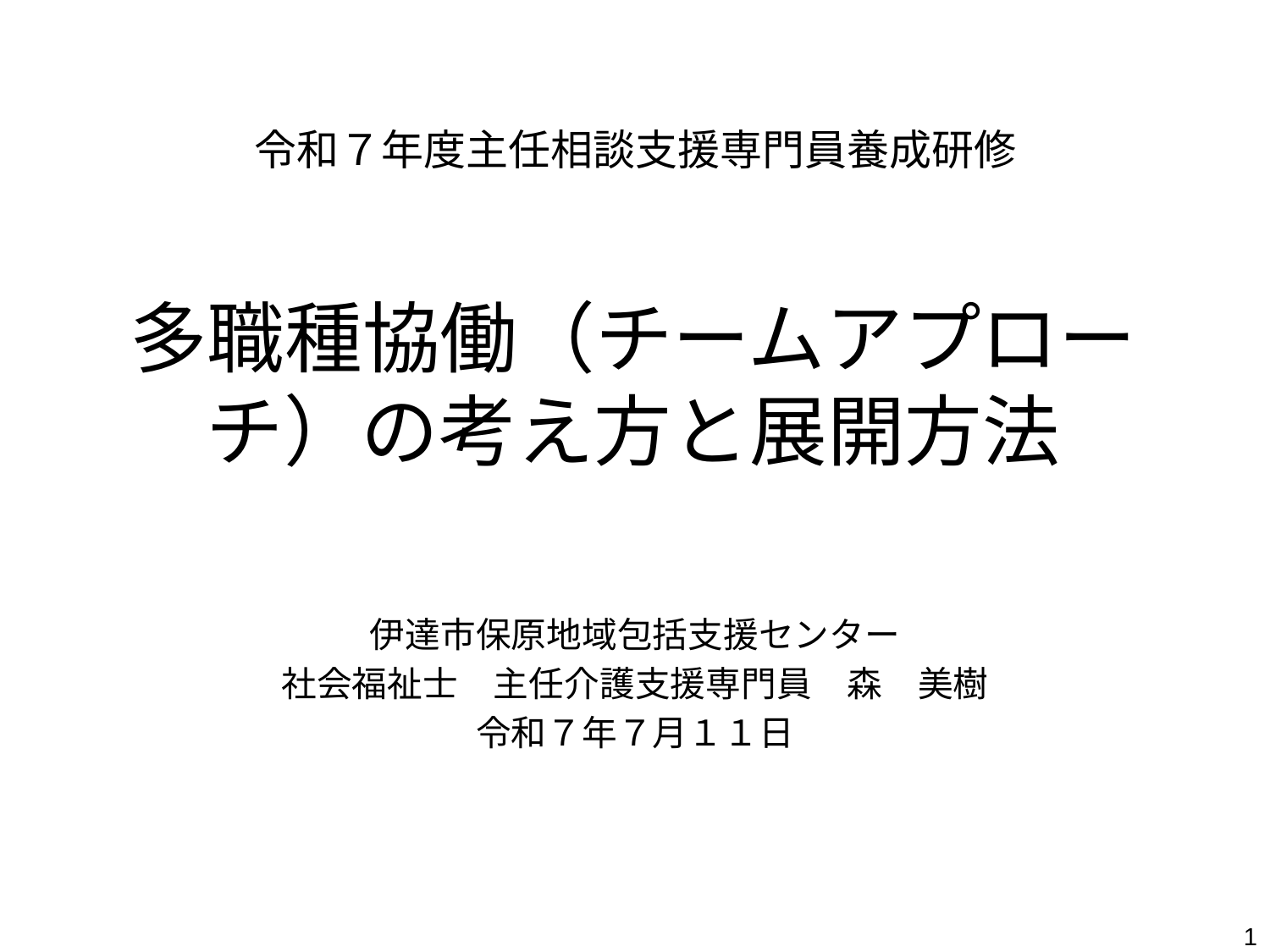

# 令和７年度主任相談支援専門員養成研修
多職種協働（チームアプローチ）の考え方と展開方法
伊達市保原地域包括支援センター
社会福祉士　主任介護支援専門員　森　美樹
令和７年７月１１日

1